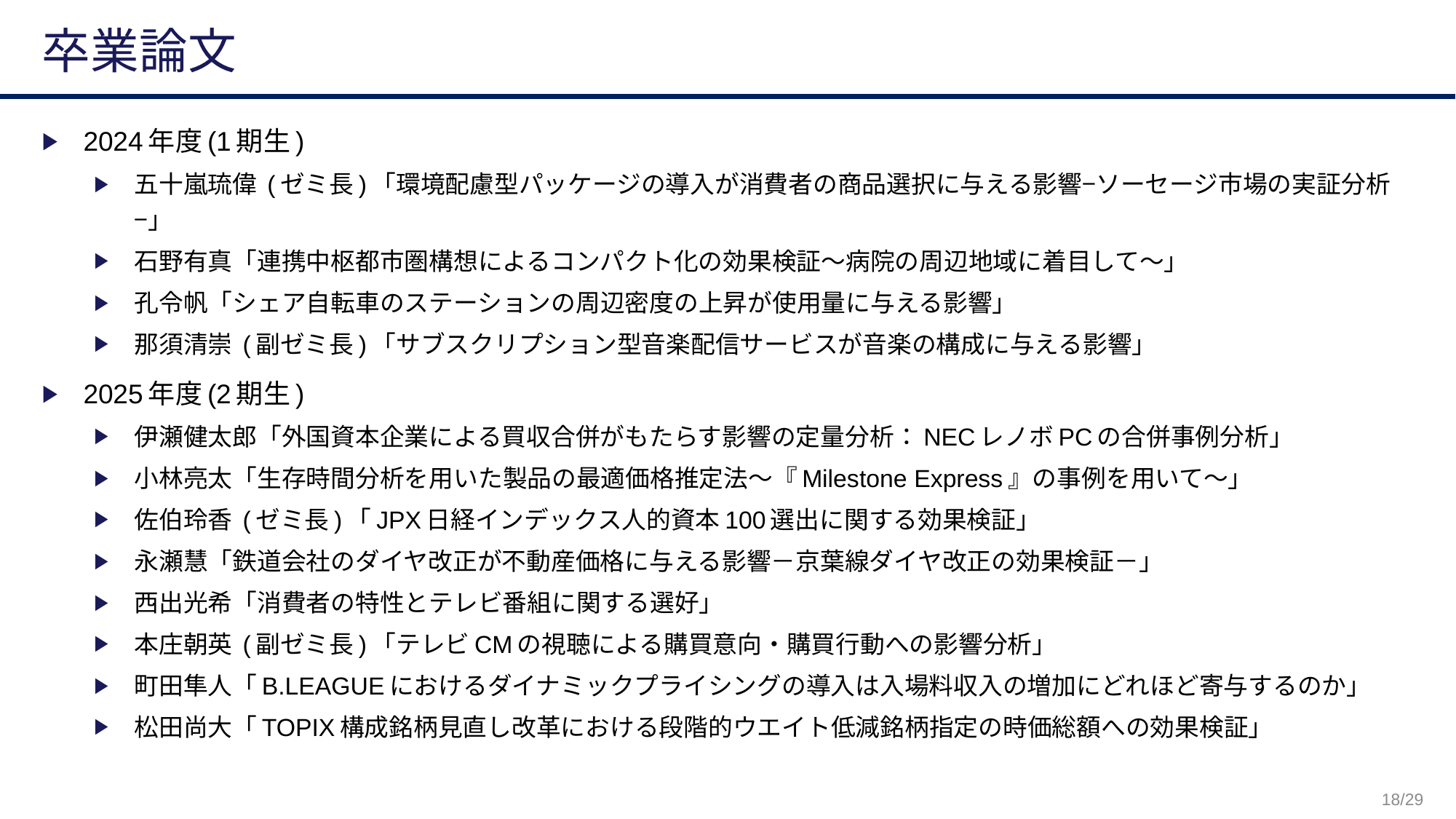

# 卒業論文
2024年度(1期生)
五十嵐琉偉 (ゼミ長)「環境配慮型パッケージの導入が消費者の商品選択に与える影響−ソーセージ市場の実証分析−」
石野有真「連携中枢都市圏構想によるコンパクト化の効果検証～病院の周辺地域に着目して～」
孔令帆「シェア自転車のステーションの周辺密度の上昇が使用量に与える影響」
那須清崇 (副ゼミ長)「サブスクリプション型音楽配信サービスが音楽の構成に与える影響」
2025年度(2期生)
伊瀬健太郎「外国資本企業による買収合併がもたらす影響の定量分析：NECレノボPCの合併事例分析」
小林亮太「生存時間分析を用いた製品の最適価格推定法～『Milestone Express』の事例を用いて～」
佐伯玲香 (ゼミ長)「JPX日経インデックス人的資本100選出に関する効果検証」
永瀬慧「鉄道会社のダイヤ改正が不動産価格に与える影響－京葉線ダイヤ改正の効果検証－」
西出光希「消費者の特性とテレビ番組に関する選好」
本庄朝英 (副ゼミ長)「テレビCMの視聴による購買意向・購買行動への影響分析」
町田隼人「B.LEAGUEにおけるダイナミックプライシングの導入は入場料収入の増加にどれほど寄与するのか」
松田尚大「TOPIX構成銘柄見直し改革における段階的ウエイト低減銘柄指定の時価総額への効果検証」
18/29